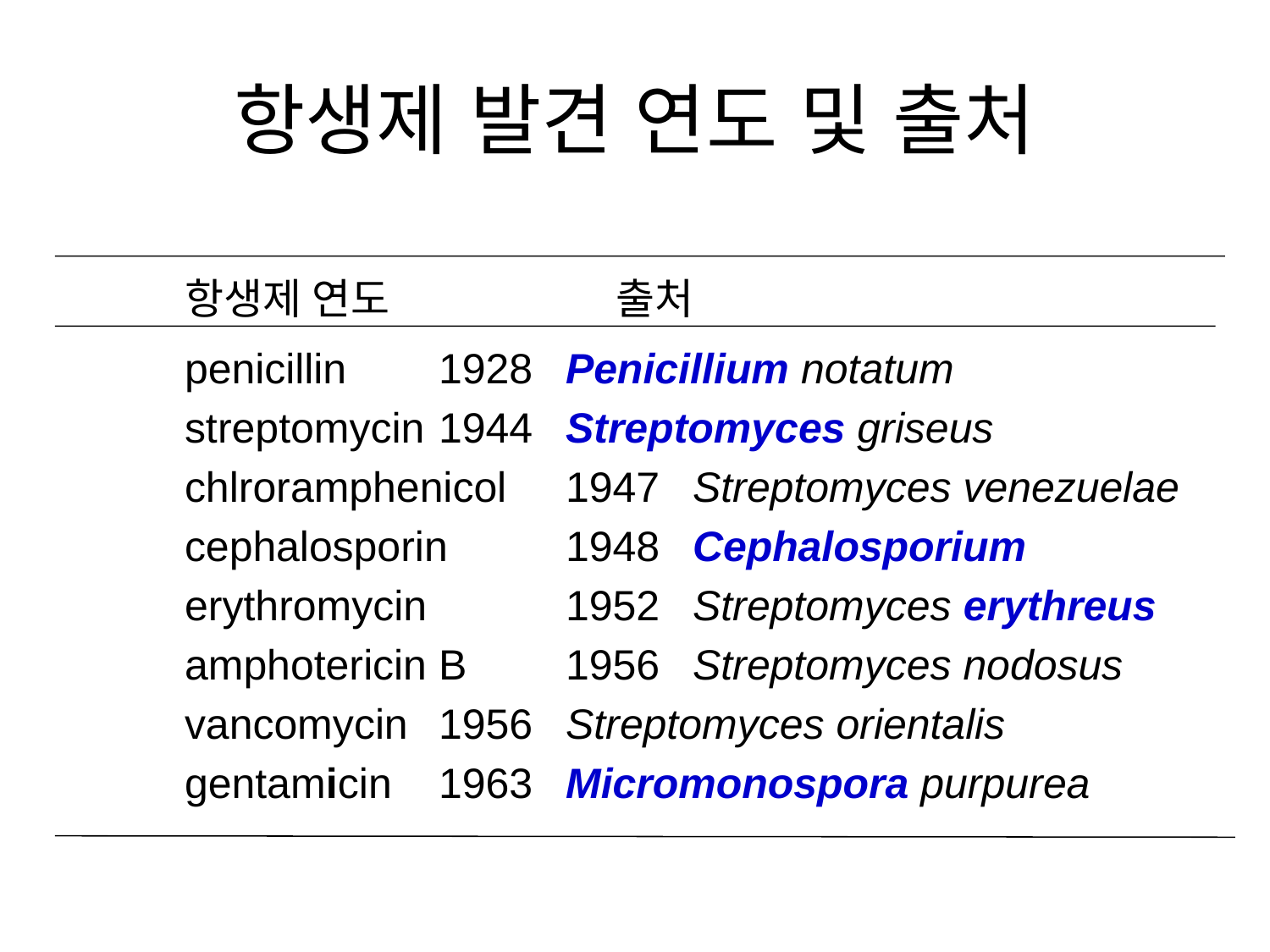

# 항생제 발견 연도 및 출처

	항생제	연도	               출처
	penicillin 	1928 	Penicillium notatum
	streptomycin 	1944 	Streptomyces griseus
	chlroramphenicol 	1947 	Streptomyces venezuelae
	cephalosporin 	1948 	Cephalosporium
	erythromycin 	1952 	Streptomyces erythreus
	amphotericin B 	1956 	Streptomyces nodosus
	vancomycin 	1956 	Streptomyces orientalis
	gentamicin 	1963 	Micromonospora purpurea